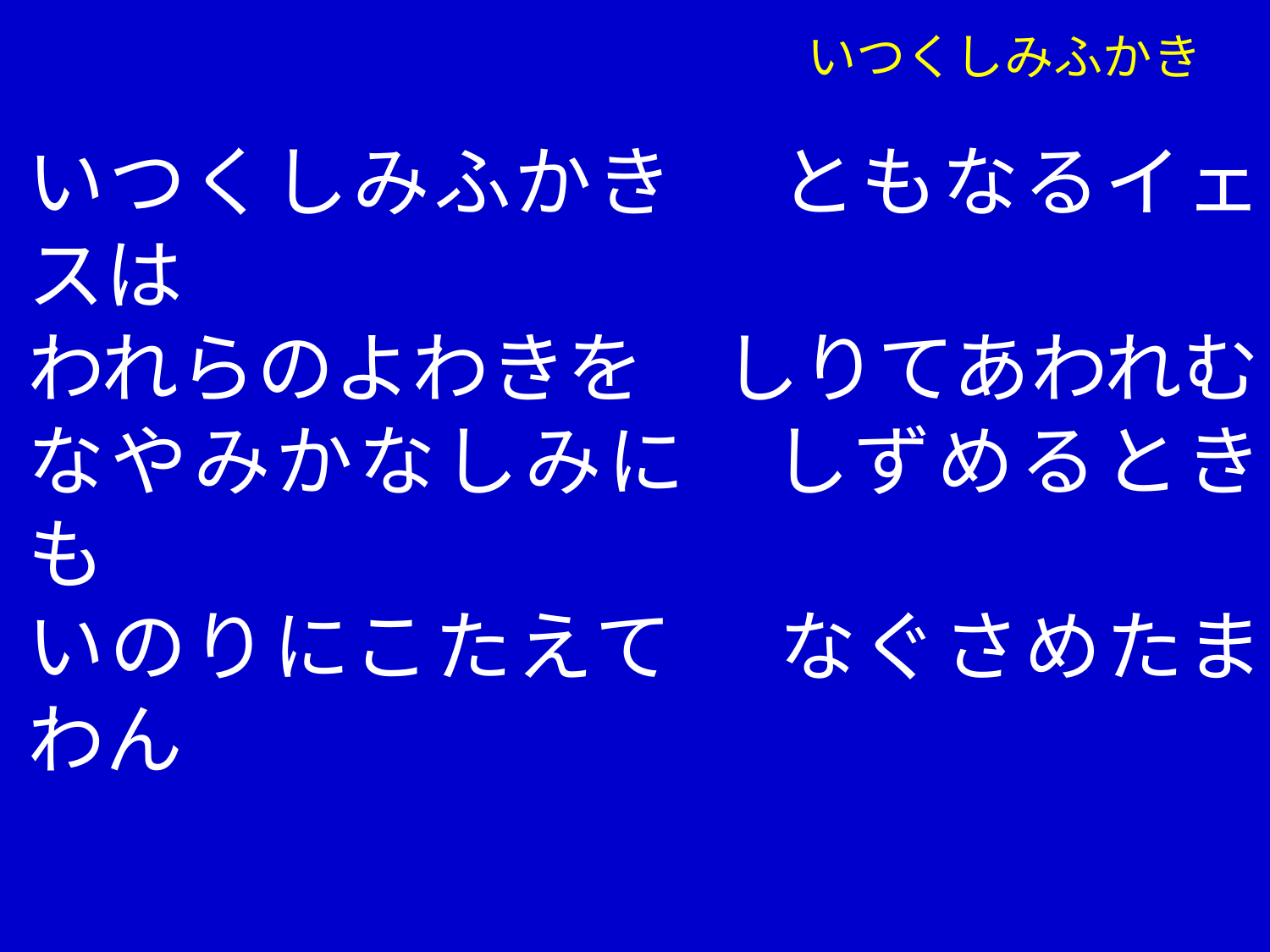

# いつくしみふかき
いつくしみふかき　 ともなるイェスは
われらのよわきを　しりてあわれむ
なやみかなしみに　しずめるときも
いのりにこたえて　 なぐさめたまわん